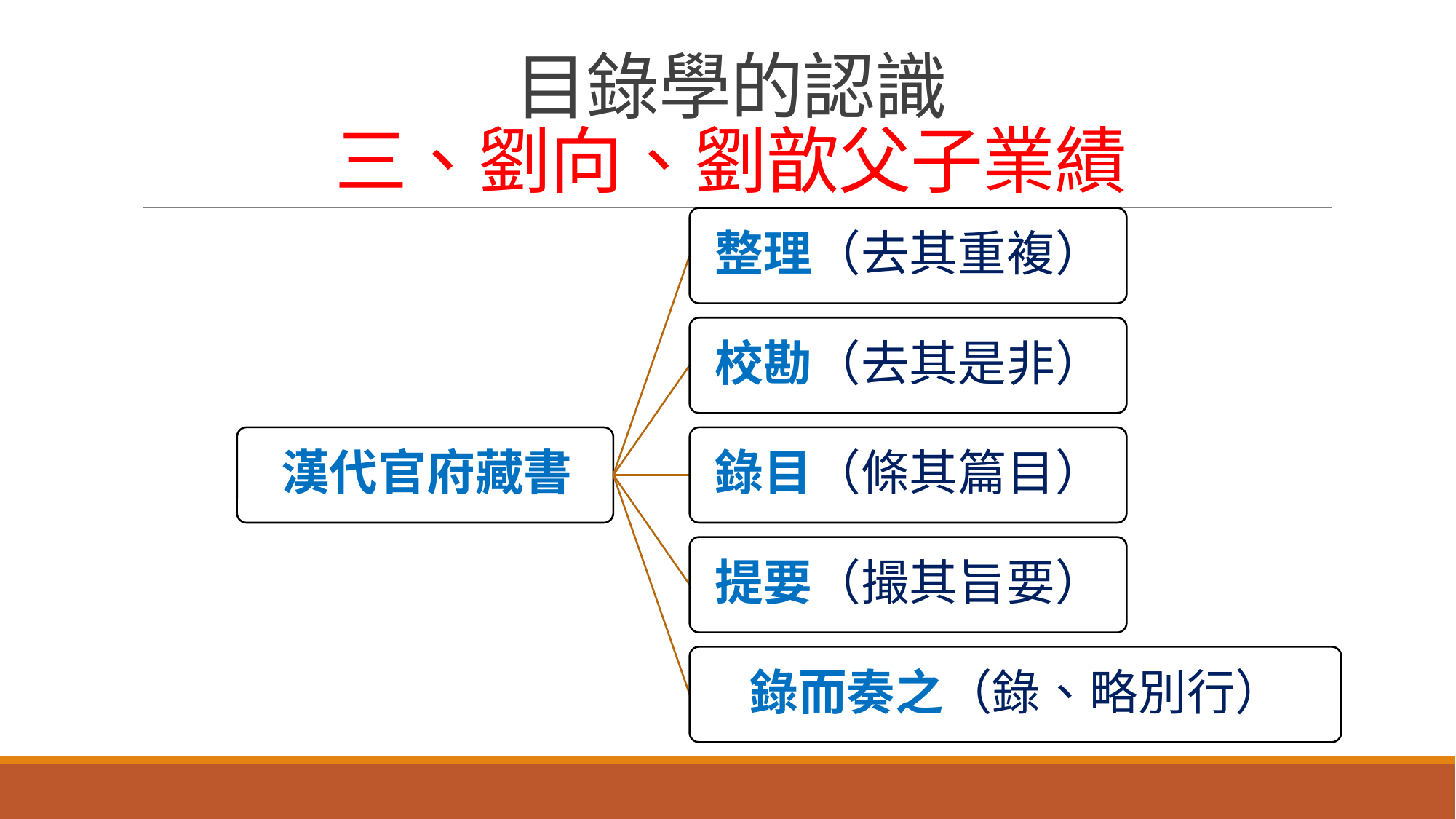

# 目錄學的認識 三、劉向、劉歆父子業績
漢代官府藏書

整理（去其重複）

校勘（去其是非）

錄目（條其篇目）

提要（撮其旨要）

錄而奏之（錄、略別行）